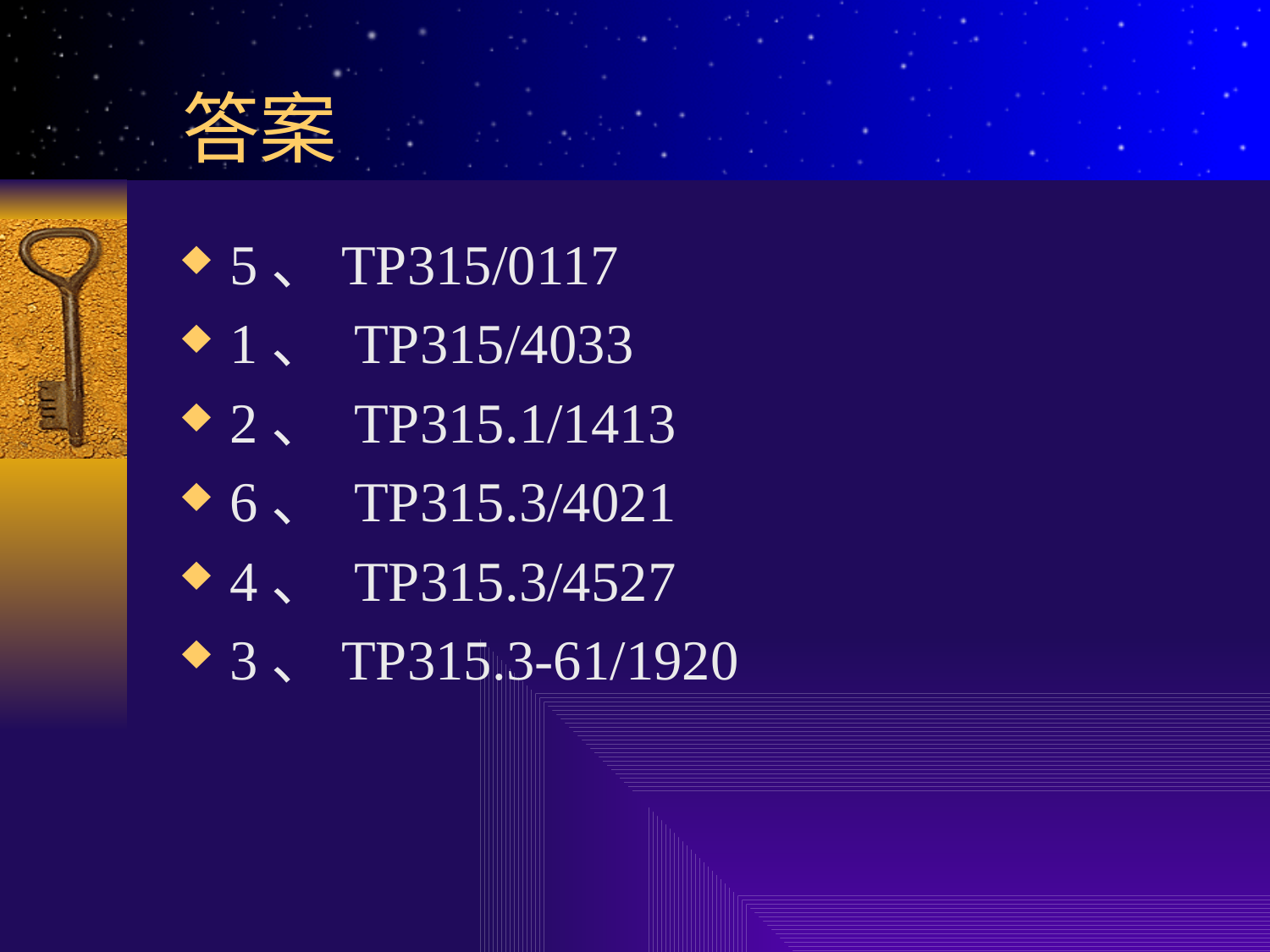

# 答案
5、TP315/0117
1、 TP315/4033
2、 TP315.1/1413
6、 TP315.3/4021
4、 TP315.3/4527
3、TP315.3-61/1920